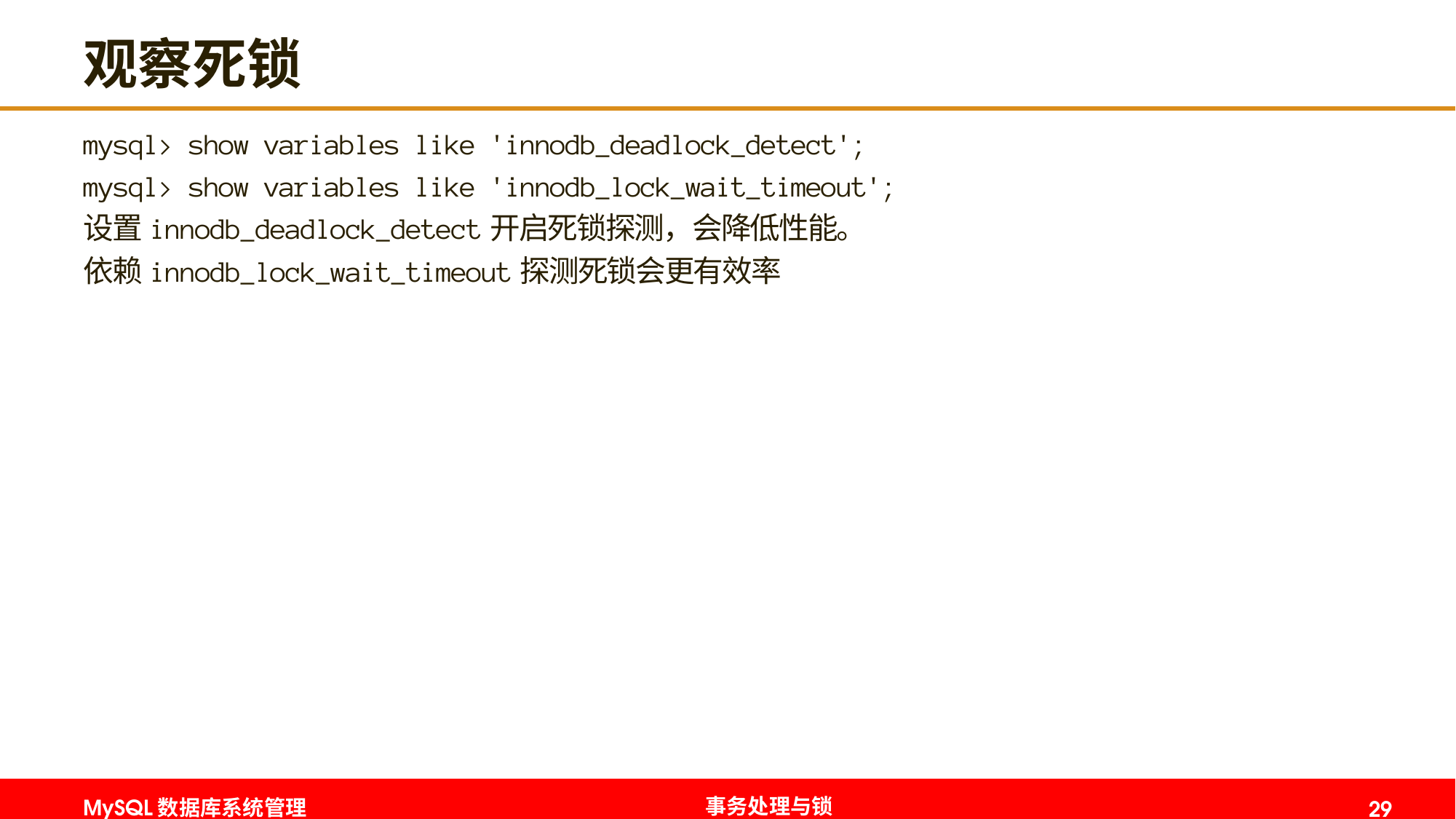

# 观察死锁
mysql> show variables like 'innodb_deadlock_detect';
mysql> show variables like 'innodb_lock_wait_timeout';
设置innodb_deadlock_detect开启死锁探测，会降低性能。
依赖innodb_lock_wait_timeout探测死锁会更有效率